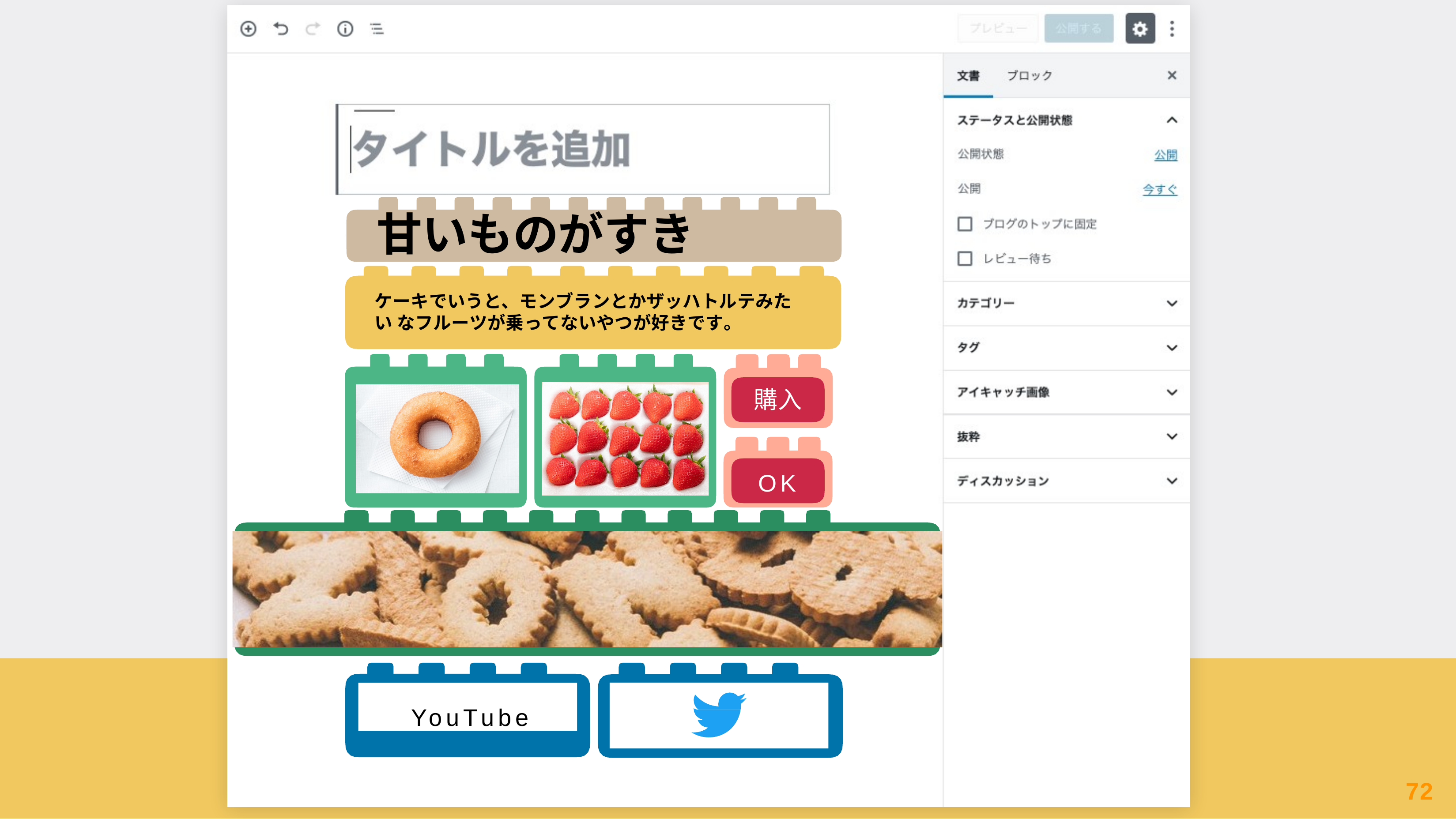

# 甘いものがすき

ケーキでいうと、モンブランとかザッハトルテみたい なフルーツが乗ってないやつが好きです。

購入

OK

YouTube

72